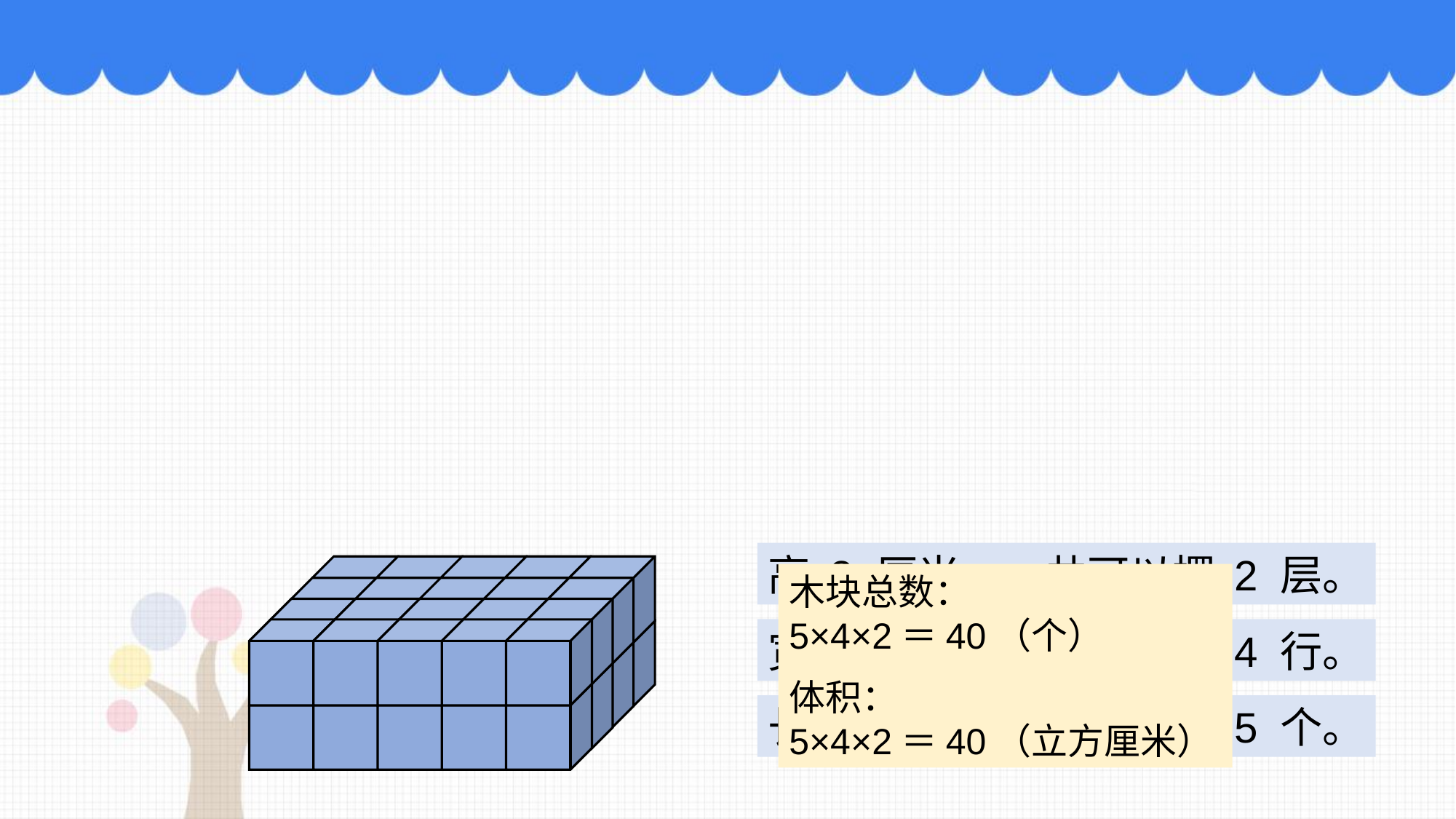

高 2 厘米，一共可以摆 2 层。

木块总数：
5×4×2＝40（个）
体积：
5×4×2＝40（立方厘米）

宽 4 厘米，一层可以摆 4 行。

长 5 厘米，一行可以摆 5 个。